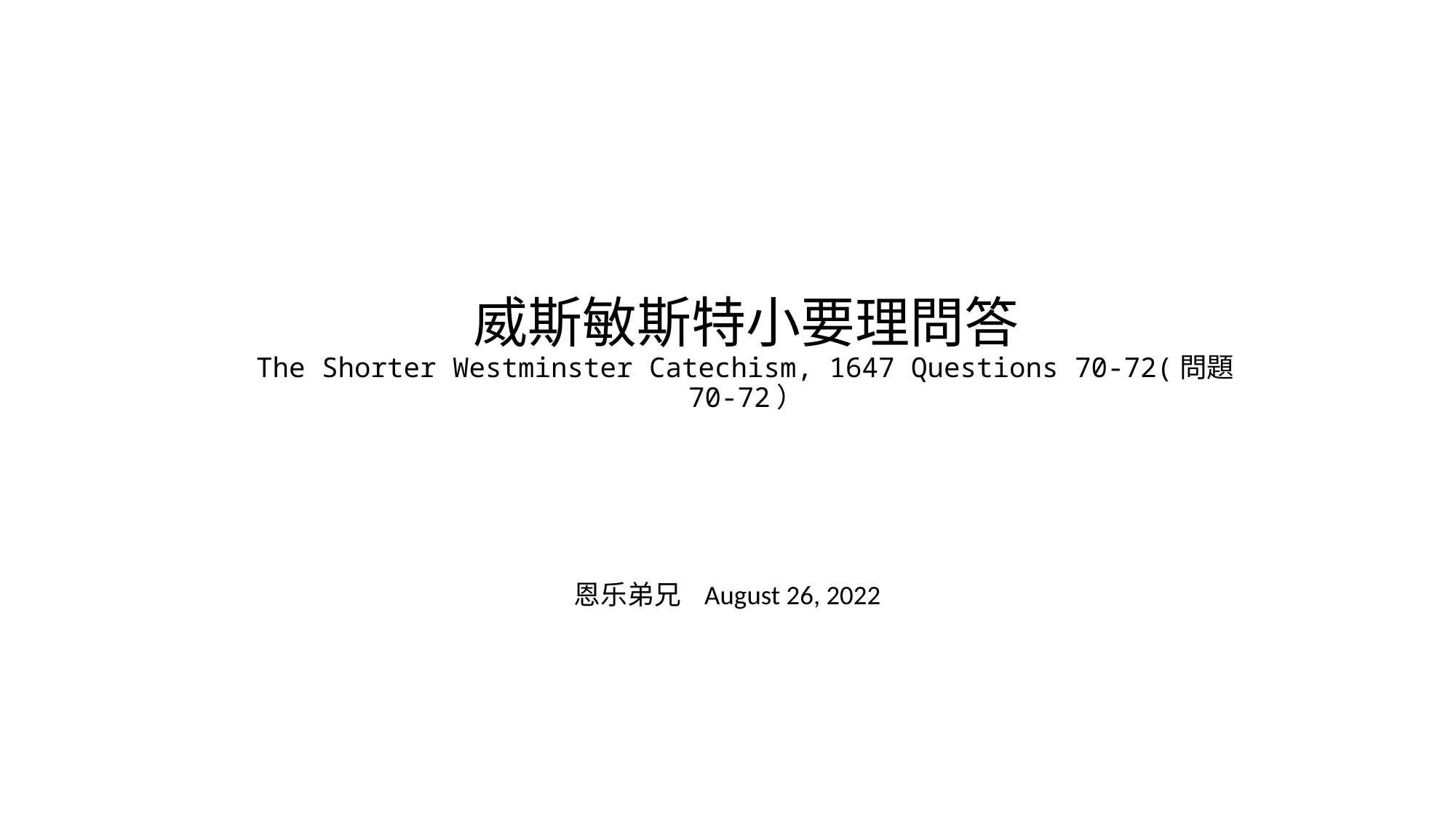

# 威斯敏斯特小要理問答 The Shorter Westminster Catechism, 1647 Questions 70-72(問題70-72）

恩乐弟兄   August 26, 2022